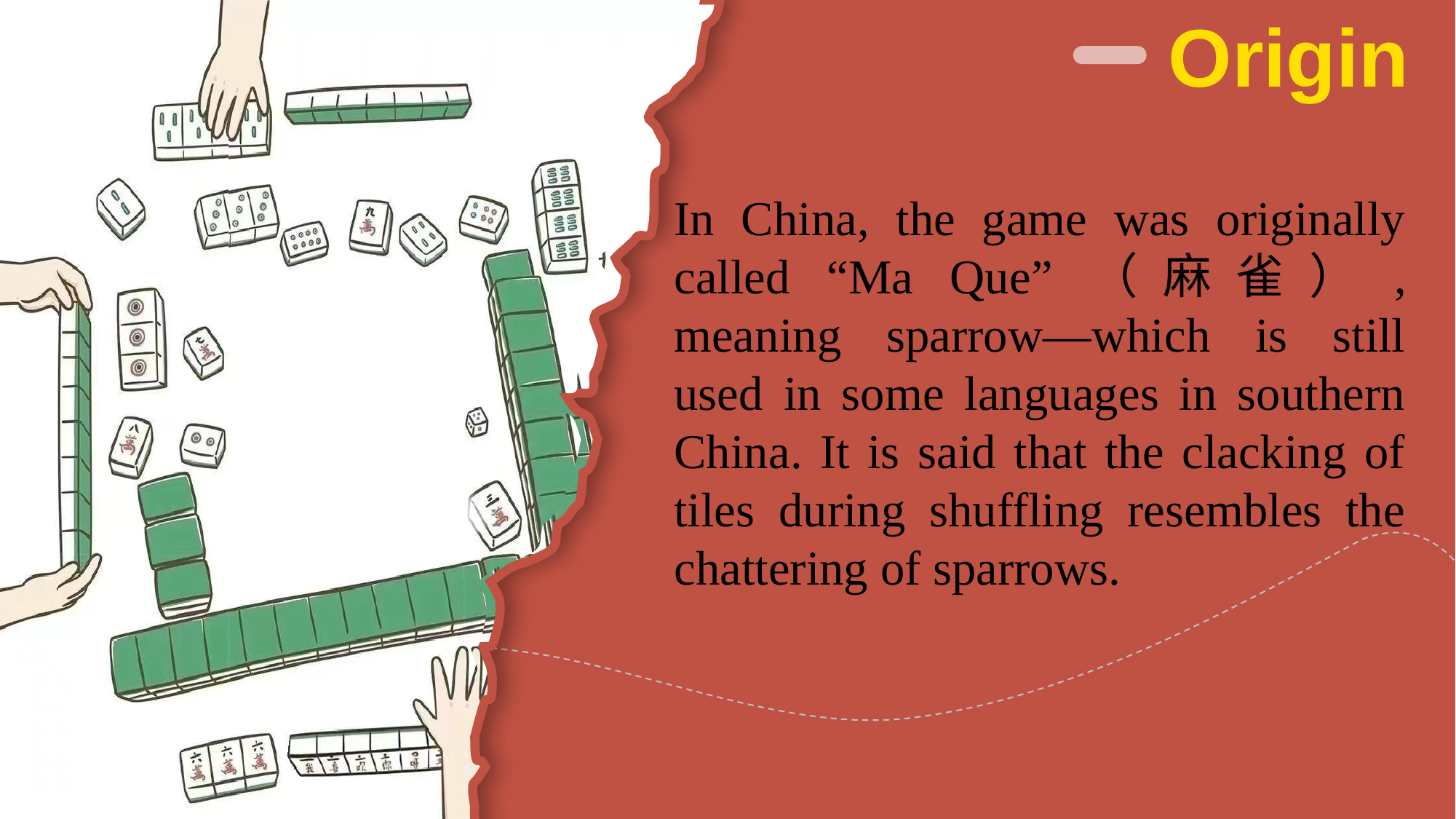

Origin

In China, the game was originally called “Ma Que”（麻雀）, meaning sparrow—which is still used in some languages in southern China. It is said that the clacking of tiles during shuffling resembles the chattering of sparrows.